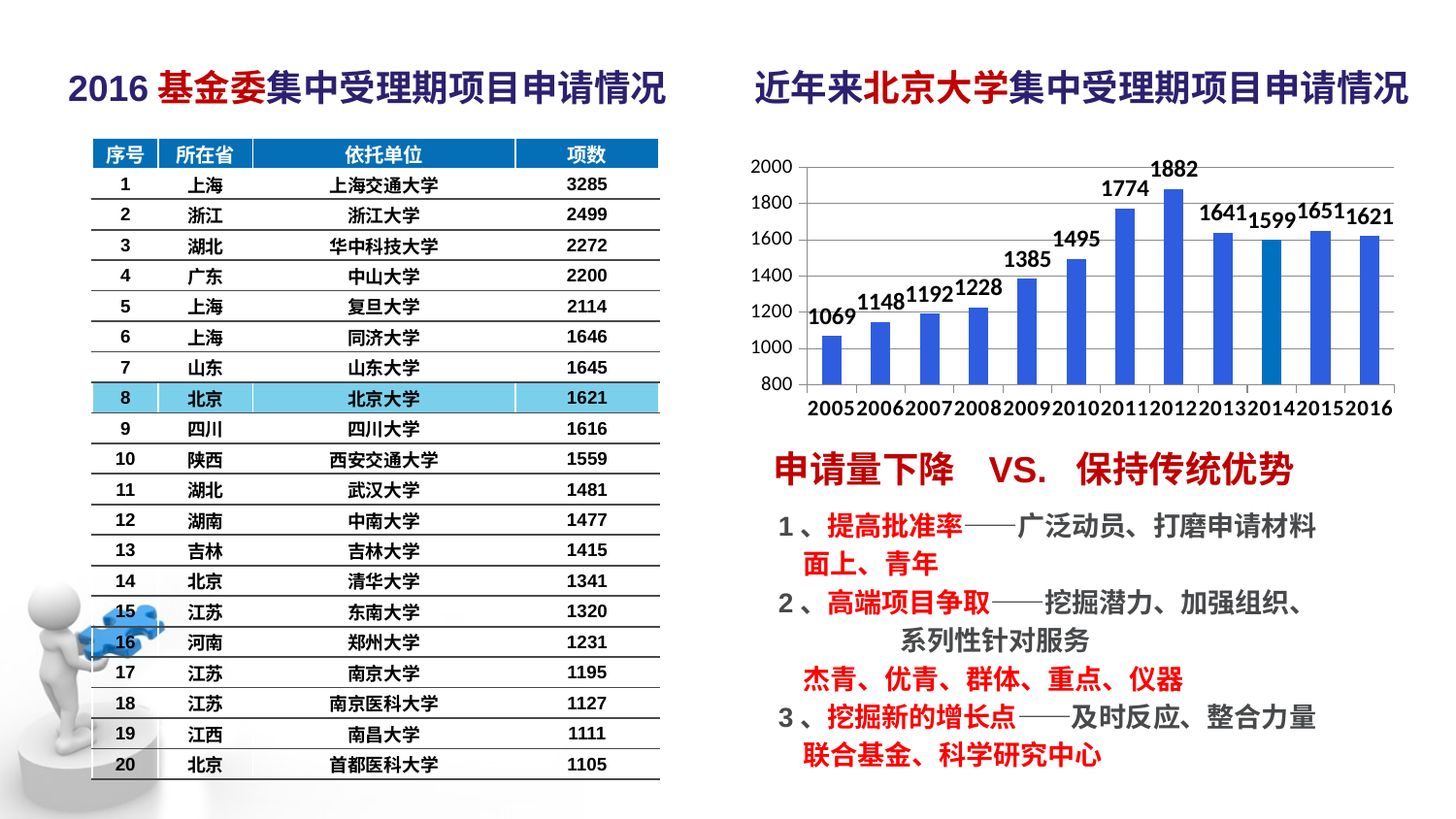

2016基金委集中受理期项目申请情况
近年来北京大学集中受理期项目申请情况

[unsupported chart]

| 序号 | 所在省 | 依托单位 | 项数 |
| --- | --- | --- | --- |
| 1 | 上海 | 上海交通大学 | 3285 |
| 2 | 浙江 | 浙江大学 | 2499 |
| 3 | 湖北 | 华中科技大学 | 2272 |
| 4 | 广东 | 中山大学 | 2200 |
| 5 | 上海 | 复旦大学 | 2114 |
| 6 | 上海 | 同济大学 | 1646 |
| 7 | 山东 | 山东大学 | 1645 |
| 8 | 北京 | 北京大学 | 1621 |
| 9 | 四川 | 四川大学 | 1616 |
| 10 | 陕西 | 西安交通大学 | 1559 |
| 11 | 湖北 | 武汉大学 | 1481 |
| 12 | 湖南 | 中南大学 | 1477 |
| 13 | 吉林 | 吉林大学 | 1415 |
| 14 | 北京 | 清华大学 | 1341 |
| 15 | 江苏 | 东南大学 | 1320 |
| 16 | 河南 | 郑州大学 | 1231 |
| 17 | 江苏 | 南京大学 | 1195 |
| 18 | 江苏 | 南京医科大学 | 1127 |
| 19 | 江西 | 南昌大学 | 1111 |
| 20 | 北京 | 首都医科大学 | 1105 |
申请量下降   VS.  保持传统优势
1、提高批准率——广泛动员、打磨申请材料
   面上、青年
2、高端项目争取——挖掘潜力、加强组织、
                   系列性针对服务
   杰青、优青、群体、重点、仪器
3、挖掘新的增长点——及时反应、整合力量
   联合基金、科学研究中心